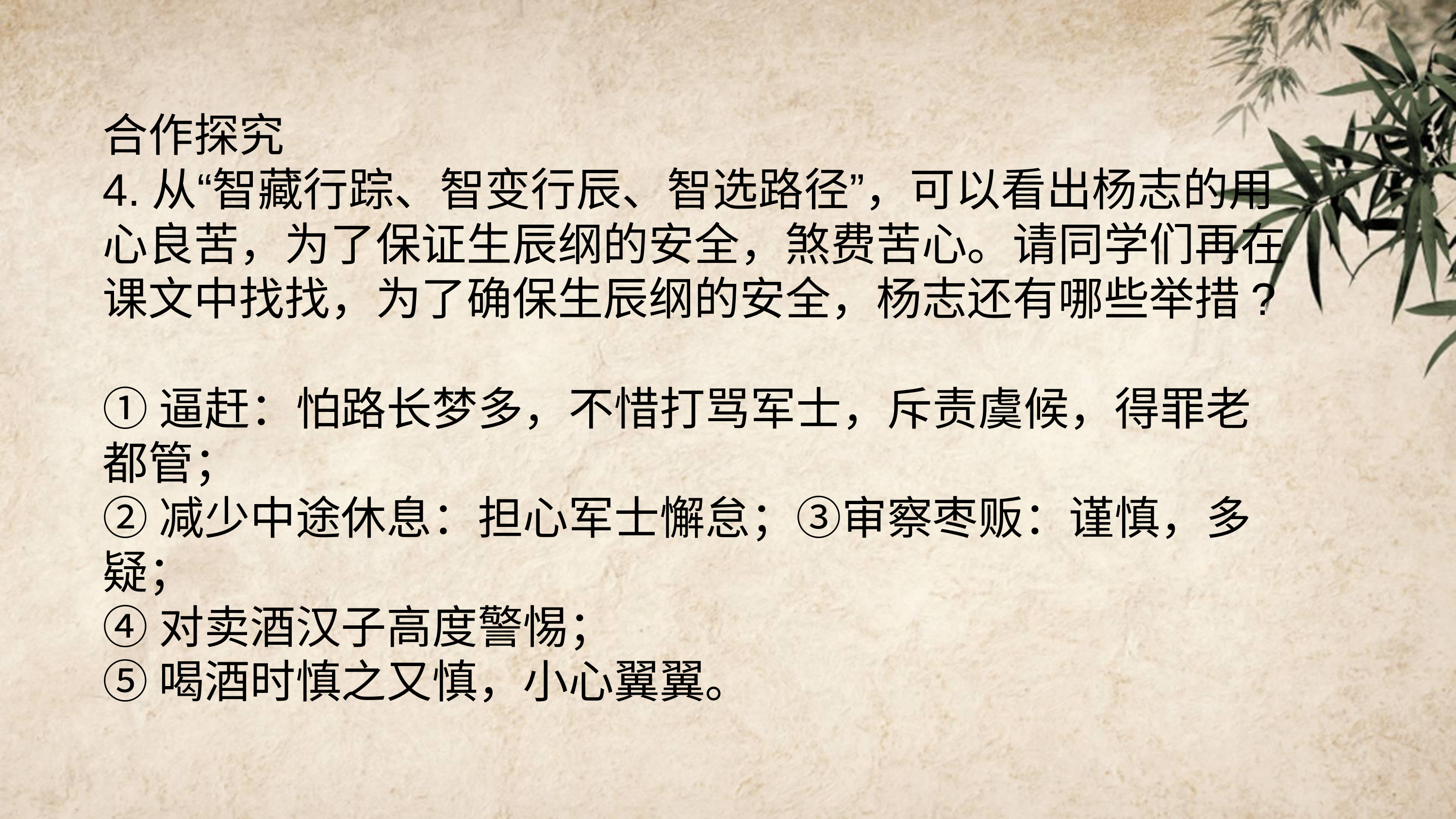

合作探究
4.从“智藏行踪、智变行辰、智选路径”，可以看出杨志的用心良苦，为了保证生辰纲的安全，煞费苦心。请同学们再在课文中找找，为了确保生辰纲的安全，杨志还有哪些举措?

①逼赶：怕路长梦多，不惜打骂军士，斥责虞候，得罪老都管；
②减少中途休息：担心军士懈怠；③审察枣贩：谨慎，多疑；
④对卖酒汉子高度警惕；
⑤喝酒时慎之又慎，小心翼翼。